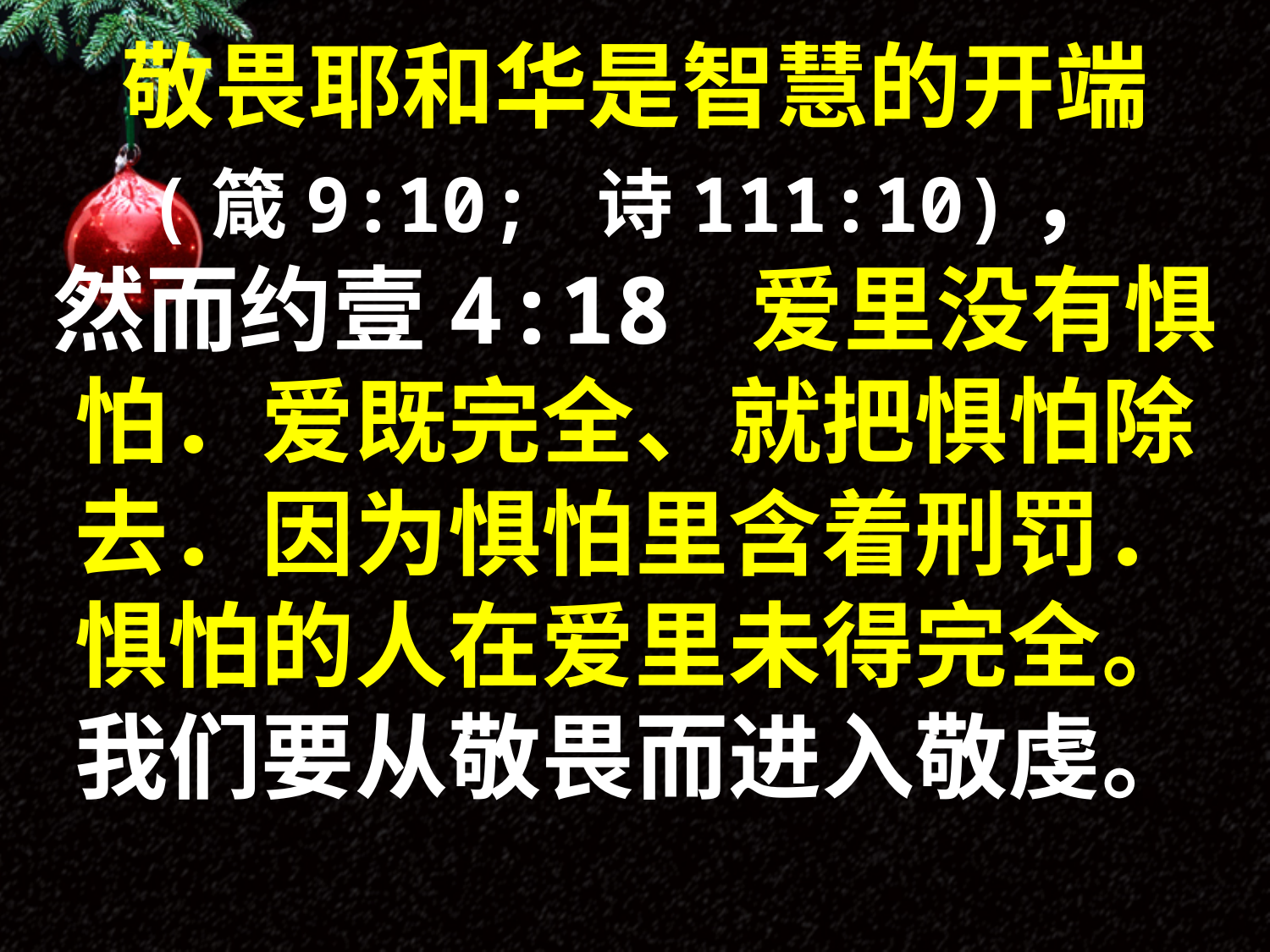

敬畏耶和华是智慧的开端
(箴9:10; 诗111:10)，
然而约壹4:18 爱里没有惧怕．爱既完全、就把惧怕除去．因为惧怕里含着刑罚．惧怕的人在爱里未得完全。我们要从敬畏而进入敬虔。